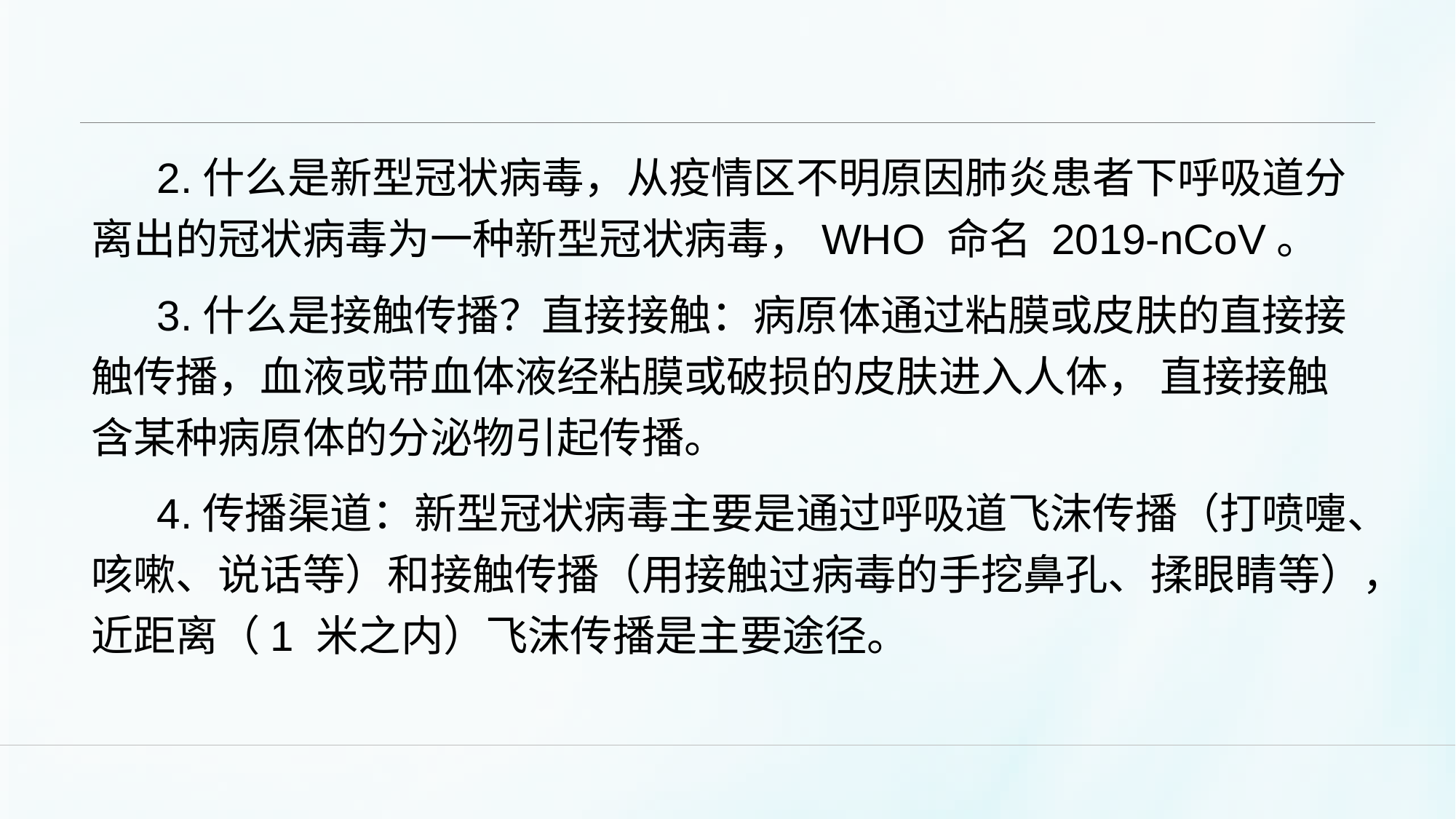

#
2.什么是新型冠状病毒，从疫情区不明原因肺炎患者下呼吸道分离出的冠状病毒为一种新型冠状病毒，WHO 命名 2019-nCoV。
3.什么是接触传播？直接接触：病原体通过粘膜或皮肤的直接接触传播，血液或带血体液经粘膜或破损的皮肤进入人体， 直接接触含某种病原体的分泌物引起传播。
4.传播渠道：新型冠状病毒主要是通过呼吸道飞沫传播（打喷嚏、咳嗽、说话等）和接触传播（用接触过病毒的手挖鼻孔、揉眼睛等），近距离（1 米之内）飞沫传播是主要途径。